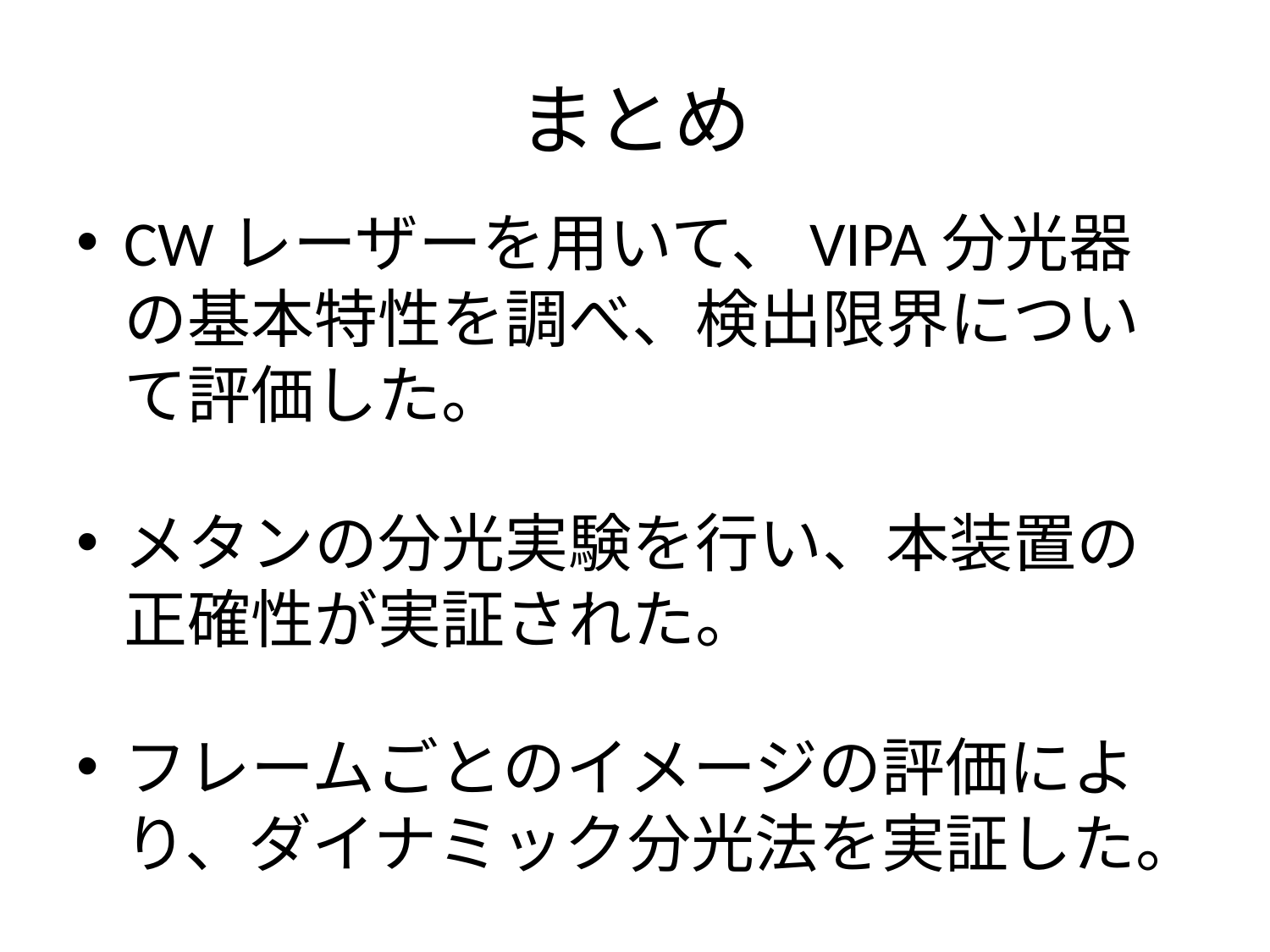

# まとめ
CWレーザーを用いて、VIPA分光器の基本特性を調べ、検出限界について評価した。

メタンの分光実験を行い、本装置の正確性が実証された。

フレームごとのイメージの評価により、ダイナミック分光法を実証した。